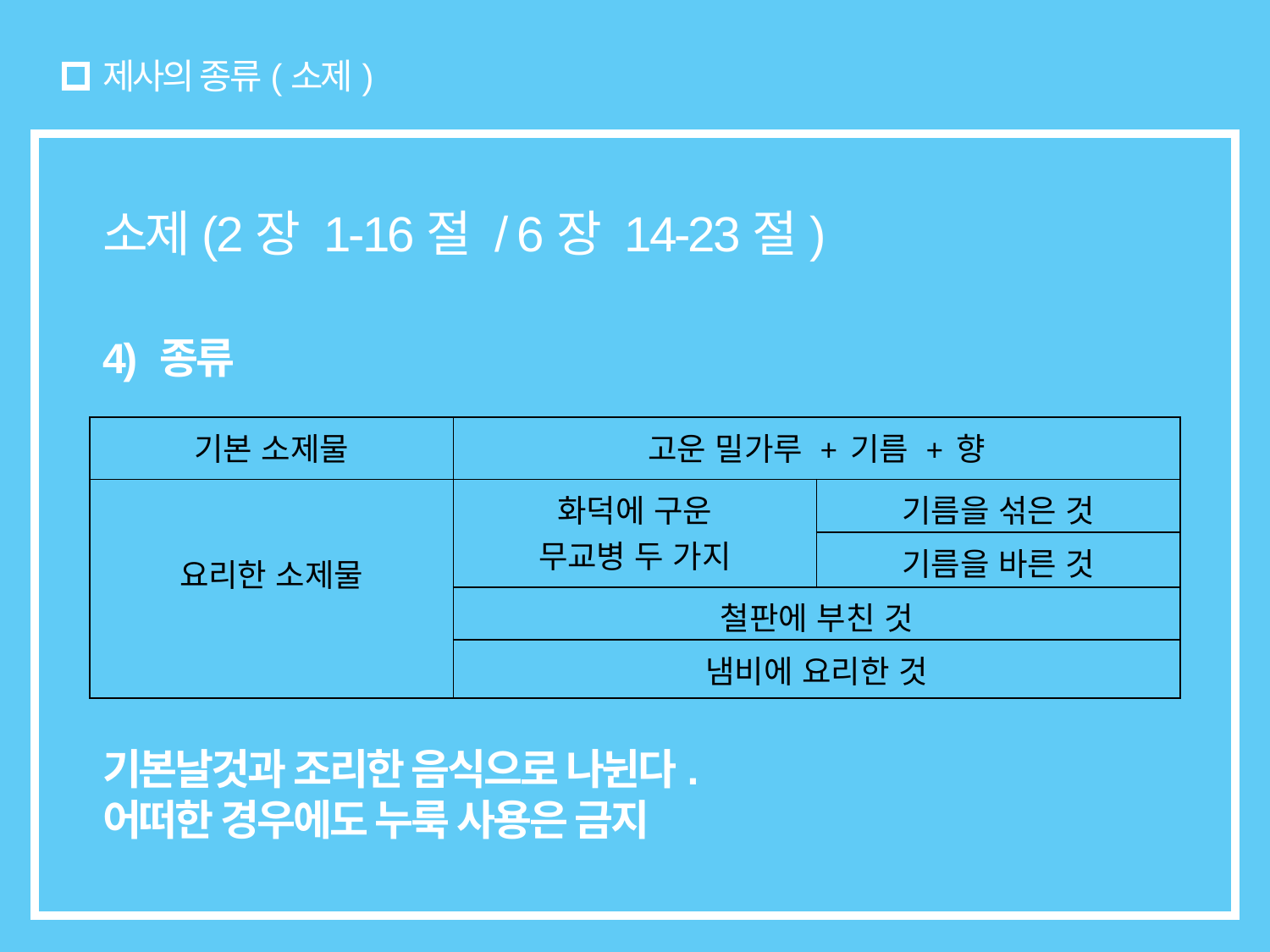

# 제사의 종류(소제)

소제(2장 1-16절 / 6장 14-23절)
4) 종류

| 기본 소제물 | 고운 밀가루 + 기름 + 향 |  |
| --- | --- | --- |
| 요리한 소제물 | 화덕에 구운 무교병 두 가지 | 기름을 섞은 것 |
|  |  | 기름을 바른 것 |
|  | 철판에 부친 것 |  |
|  | 냄비에 요리한 것 |  |
기본날것과 조리한 음식으로 나뉜다.
어떠한 경우에도 누룩 사용은 금지